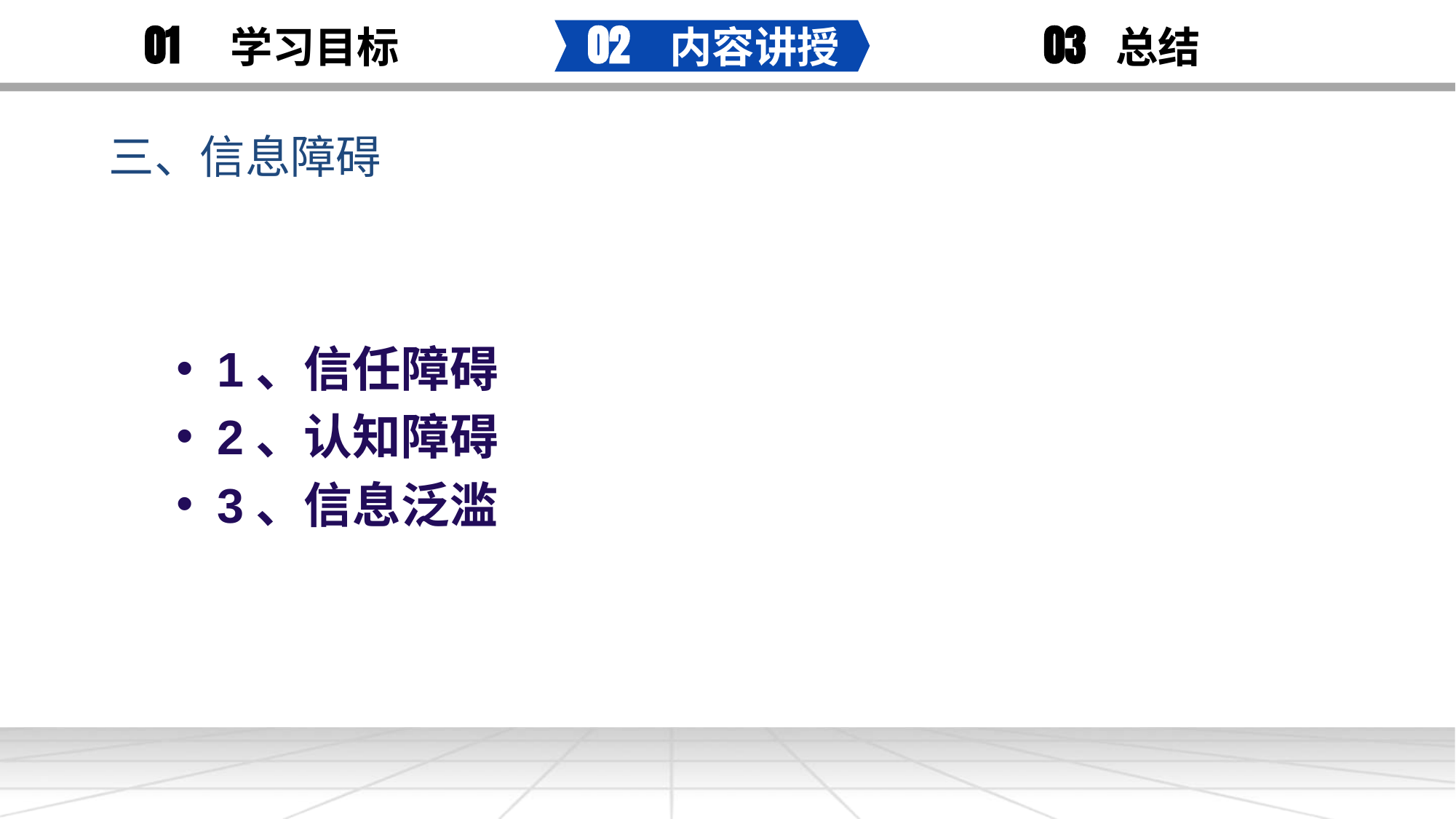

02   内容讲授
03  总结
01    学习目标

三、信息障碍
1、信任障碍
2、认知障碍
3、信息泛滥